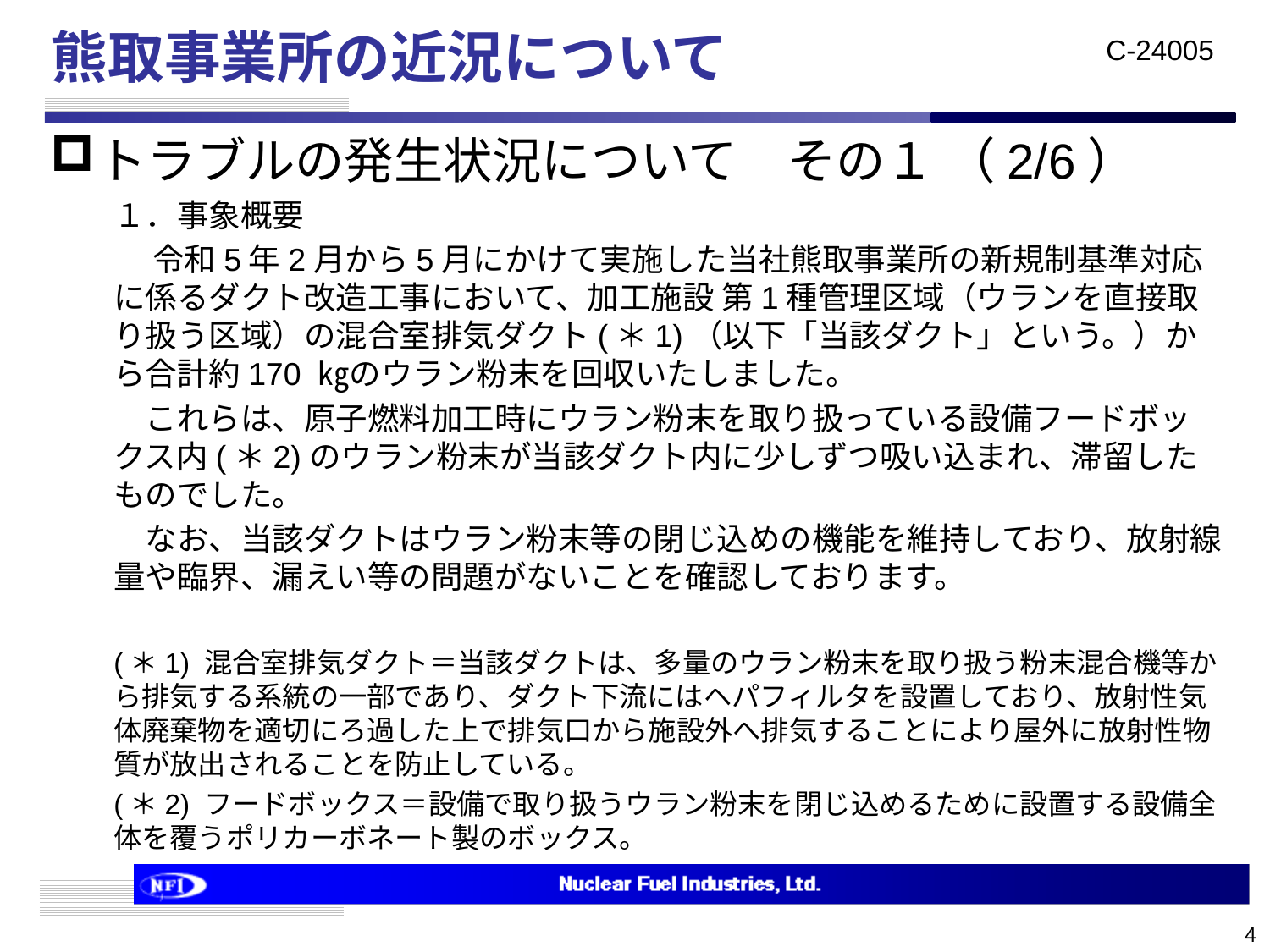

# 熊取事業所の近況について
トラブルの発生状況について　その１ （2/6）
１．事象概要
　 令和5年2月から5月にかけて実施した当社熊取事業所の新規制基準対応に係るダクト改造工事において、加工施設 第1種管理区域（ウランを直接取り扱う区域）の混合室排気ダクト(＊1)（以下「当該ダクト」という。）から合計約170 ㎏のウラン粉末を回収いたしました。
　これらは、原子燃料加工時にウラン粉末を取り扱っている設備フードボックス内(＊2)のウラン粉末が当該ダクト内に少しずつ吸い込まれ、滞留したものでした。
　なお、当該ダクトはウラン粉末等の閉じ込めの機能を維持しており、放射線量や臨界、漏えい等の問題がないことを確認しております。

(＊1) 混合室排気ダクト＝当該ダクトは、多量のウラン粉末を取り扱う粉末混合機等から排気する系統の一部であり、ダクト下流にはヘパフィルタを設置しており、放射性気体廃棄物を適切にろ過した上で排気口から施設外へ排気することにより屋外に放射性物質が放出されることを防止している。
(＊2) フードボックス＝設備で取り扱うウラン粉末を閉じ込めるために設置する設備全体を覆うポリカーボネート製のボックス。

4